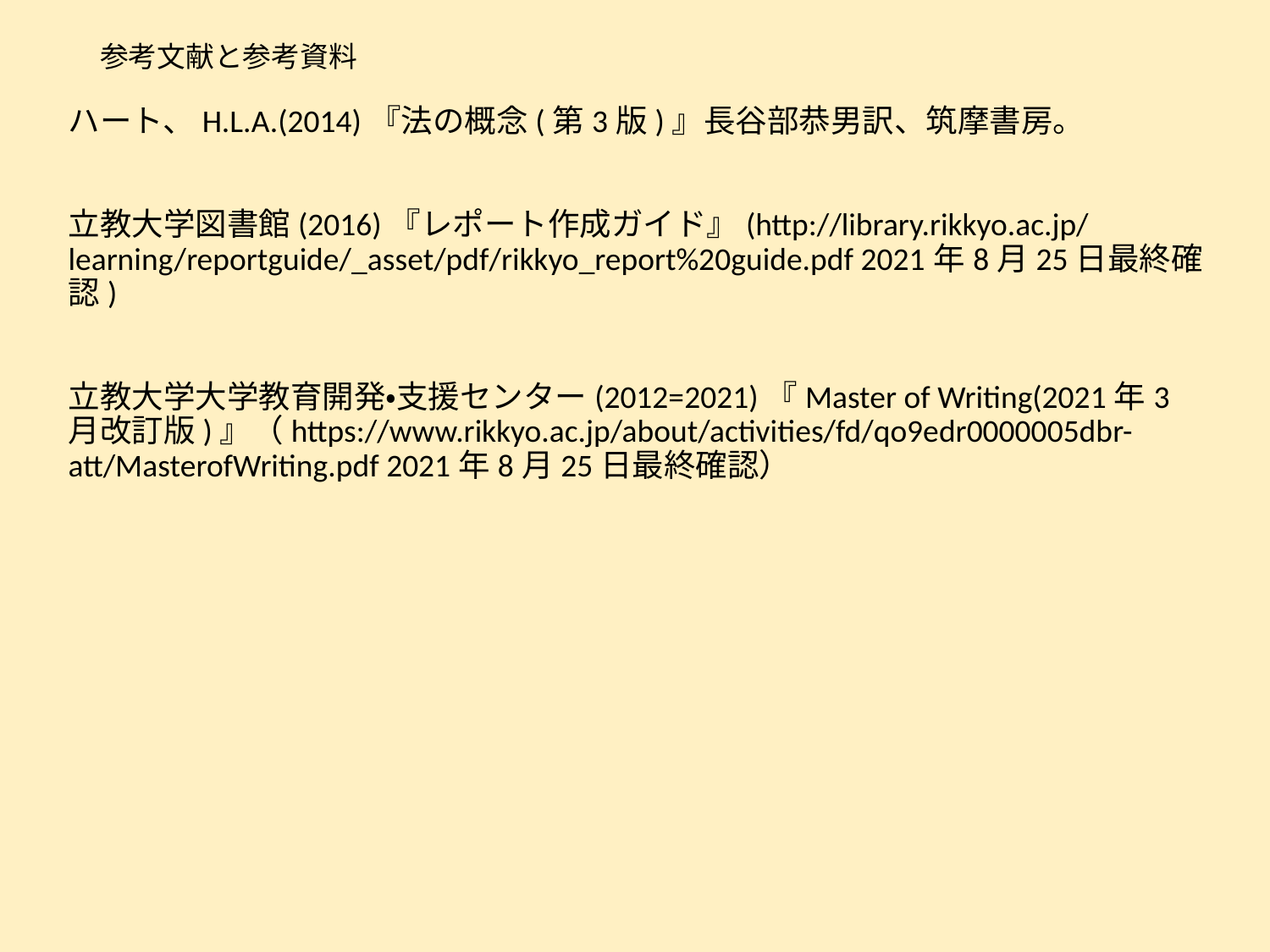

# 参考文献と参考資料
ハート、H.L.A.(2014)『法の概念(第3版)』長谷部恭男訳、筑摩書房。

立教大学図書館(2016)『レポート作成ガイド』(http://library.rikkyo.ac.jp/learning/reportguide/_asset/pdf/rikkyo_report%20guide.pdf 2021年8月25日最終確認)

立教大学大学教育開発・支援センター(2012=2021)『Master of Writing(2021年3月改訂版)』（https://www.rikkyo.ac.jp/about/activities/fd/qo9edr0000005dbr-att/MasterofWriting.pdf 2021年8月25日最終確認）